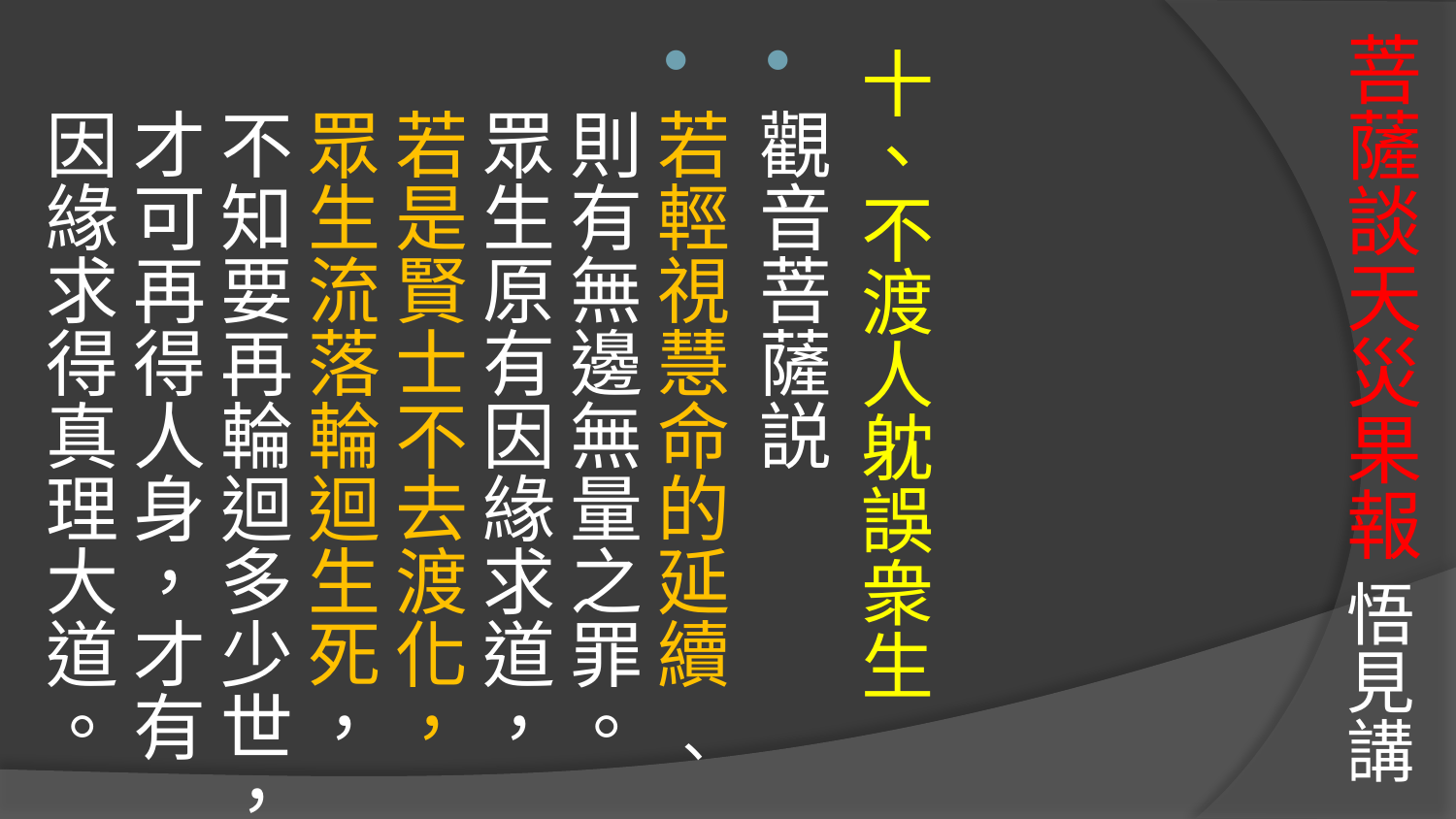

# 菩薩談天災果報 悟見講
十、不渡人躭誤衆生
觀音菩薩説
若輕視慧命的延續﹑則有無邊無量之罪。眾生原有因緣求道，若是賢士不去渡化，眾生流落輪迴生死，不知要再輪迴多少世，才可再得人身，才有因緣求得真理大道。